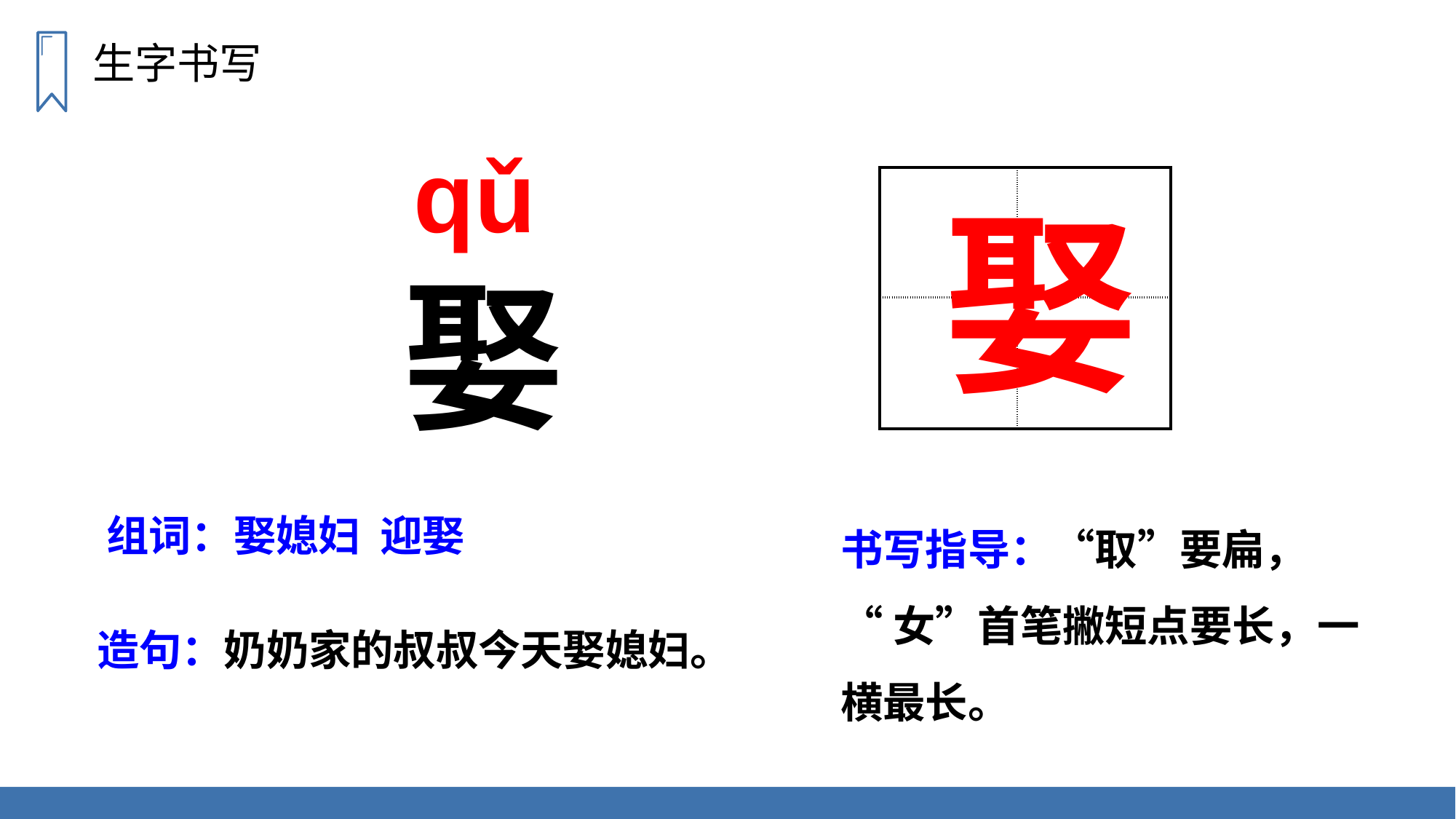

生字书写
qǔ
|  |  |
| --- | --- |
|  |  |
娶
娶
书写指导：“取”要扁，
“女”首笔撇短点要长，一横最长。
组词：娶媳妇  迎娶
造句：奶奶家的叔叔今天娶媳妇。